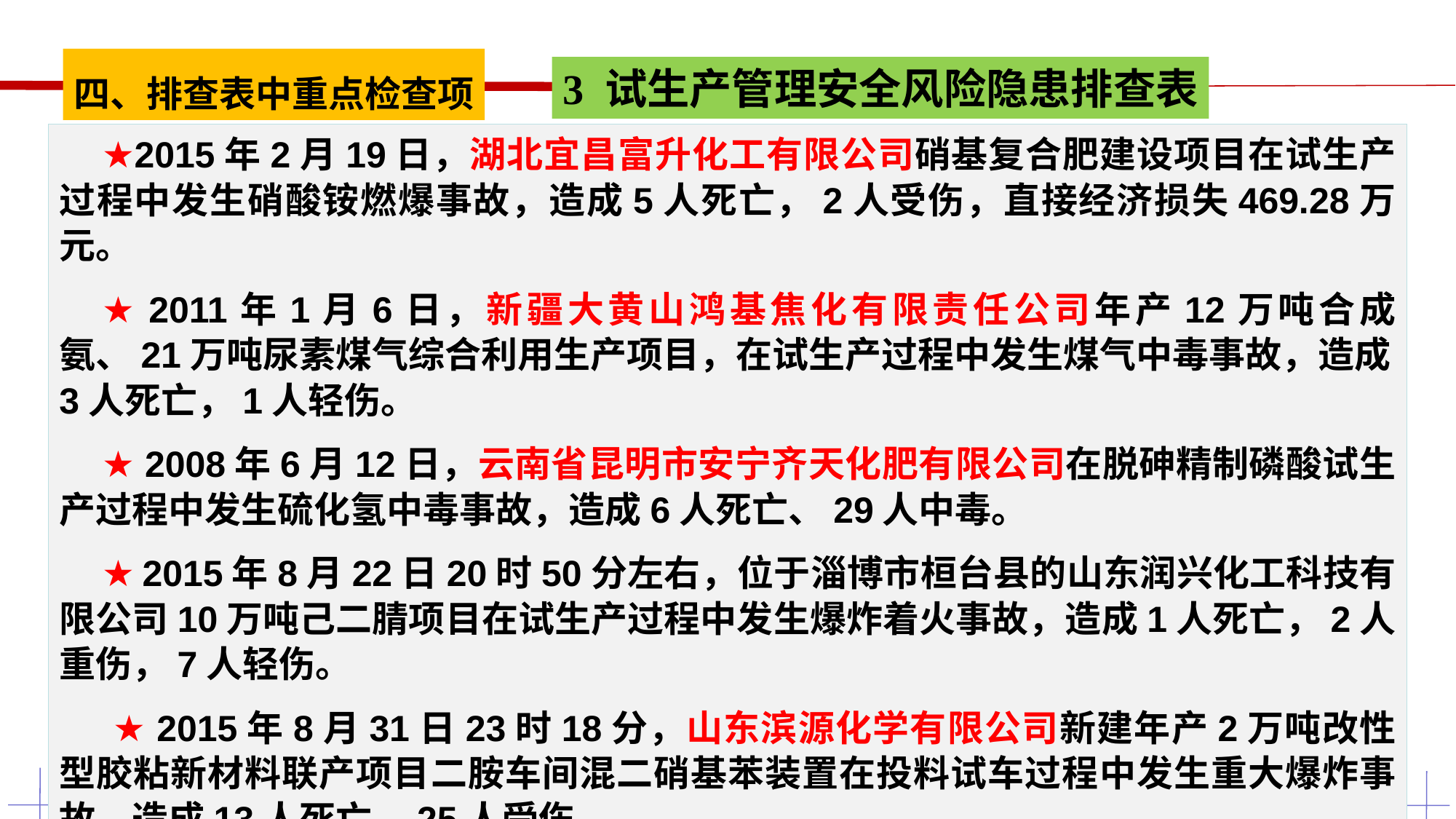

四、排查表中重点检查项
3 试生产管理安全风险隐患排查表
★2015年2月19日，湖北宜昌富升化工有限公司硝基复合肥建设项目在试生产过程中发生硝酸铵燃爆事故，造成5人死亡，2人受伤，直接经济损失469.28万元。
★ 2011年1月6日，新疆大黄山鸿基焦化有限责任公司年产12万吨合成氨、21万吨尿素煤气综合利用生产项目，在试生产过程中发生煤气中毒事故，造成3人死亡，1人轻伤。
★ 2008年6月12日，云南省昆明市安宁齐天化肥有限公司在脱砷精制磷酸试生产过程中发生硫化氢中毒事故，造成6人死亡、29人中毒。
★ 2015年8月22日20时50分左右，位于淄博市桓台县的山东润兴化工科技有限公司10万吨己二腈项目在试生产过程中发生爆炸着火事故，造成1人死亡，2人重伤，7人轻伤。
 ★ 2015年8月31日23时18分，山东滨源化学有限公司新建年产2万吨改性型胶粘新材料联产项目二胺车间混二硝基苯装置在投料试车过程中发生重大爆炸事故，造成13人死亡，25人受伤。
64